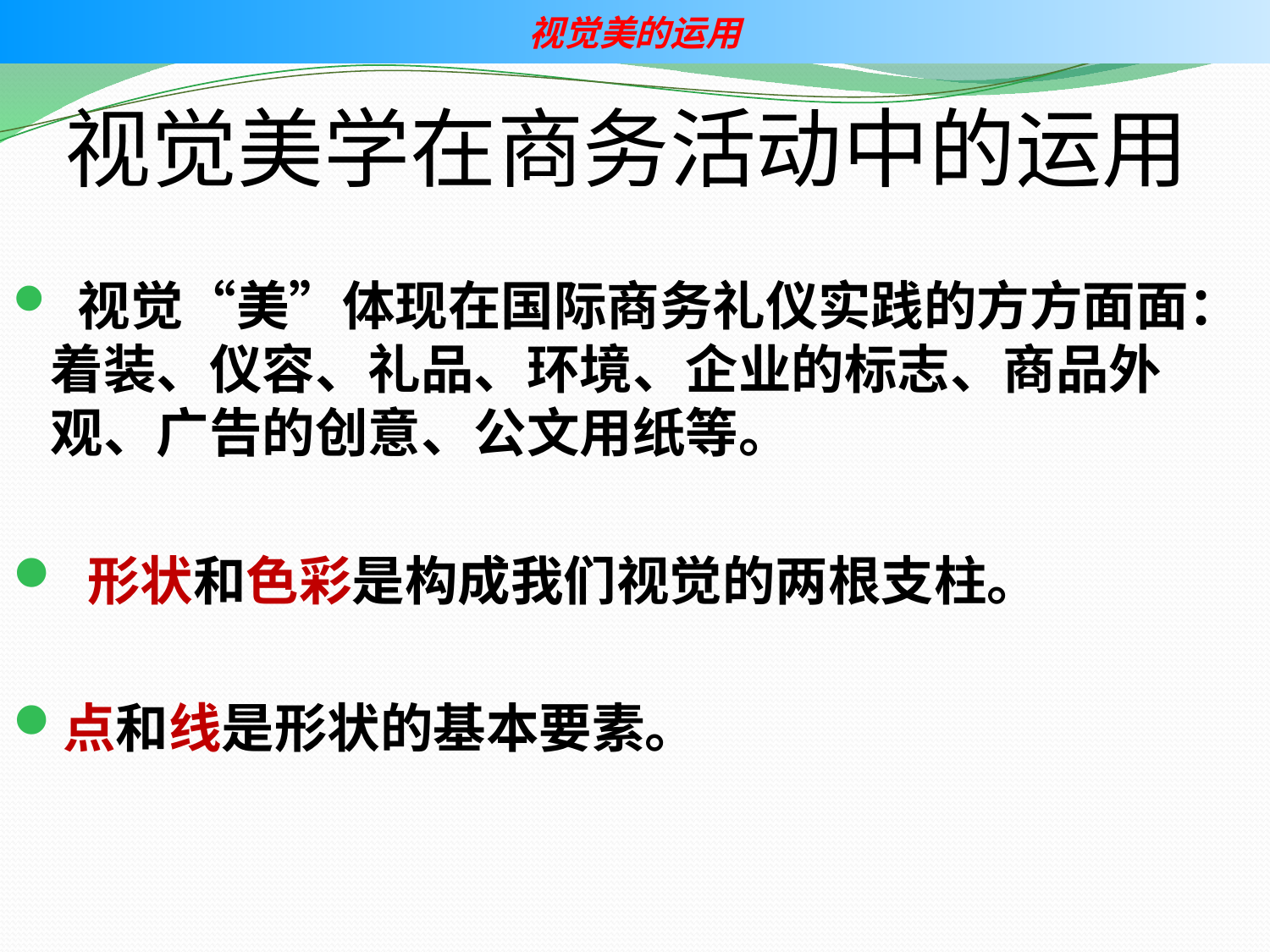

视觉美的运用
# 视觉美学在商务活动中的运用
 视觉“美”体现在国际商务礼仪实践的方方面面：着装、仪容、礼品、环境、企业的标志、商品外观、广告的创意、公文用纸等。

 形状和色彩是构成我们视觉的两根支柱。

点和线是形状的基本要素。